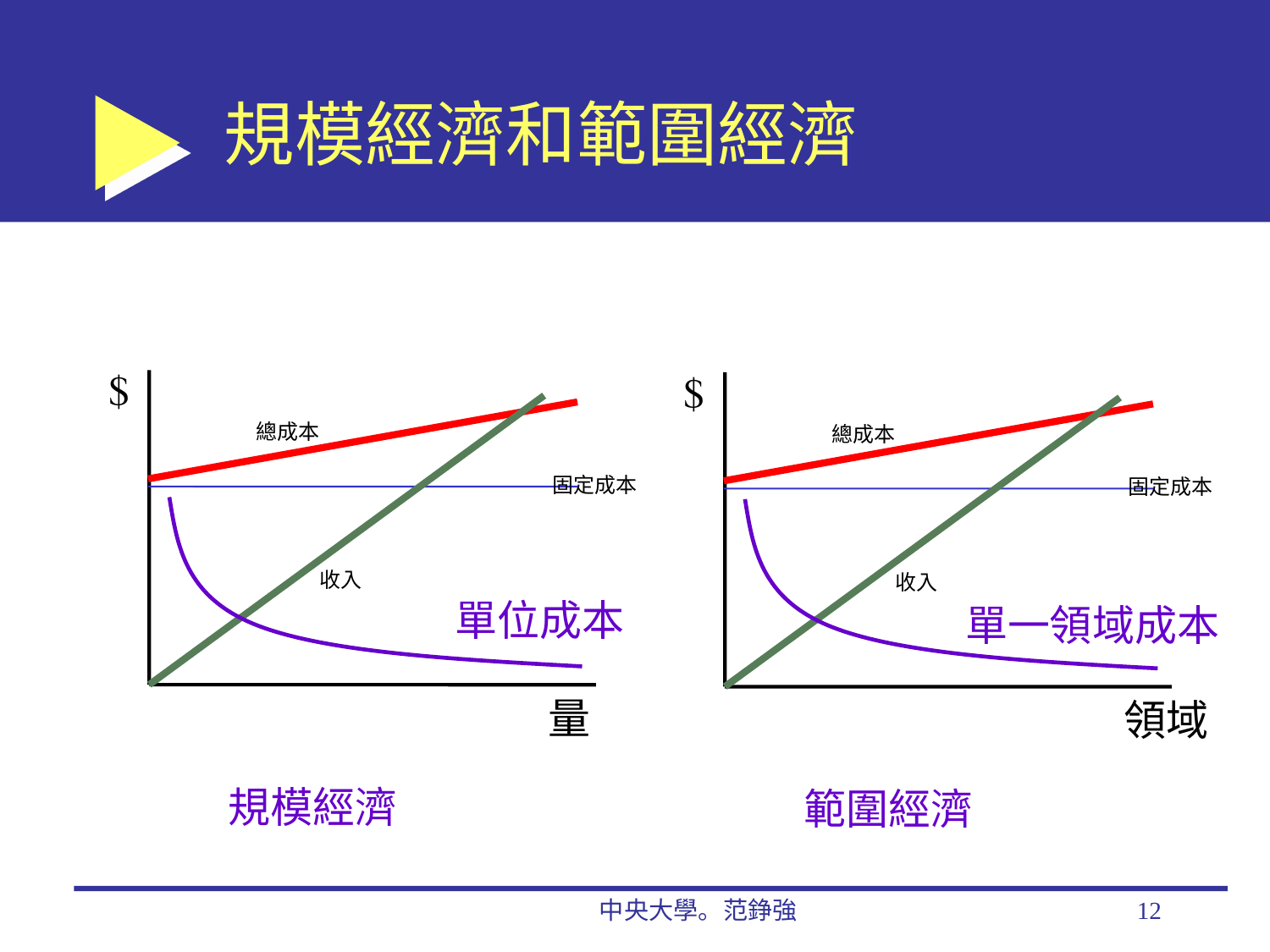

# 規模經濟和範圍經濟
$
$

總成本
固定成本

範圍經濟
收入
單一領域成本

領域

總成本
固定成本

單位成本
規模經濟
收入

量
中央大學。范錚強
12